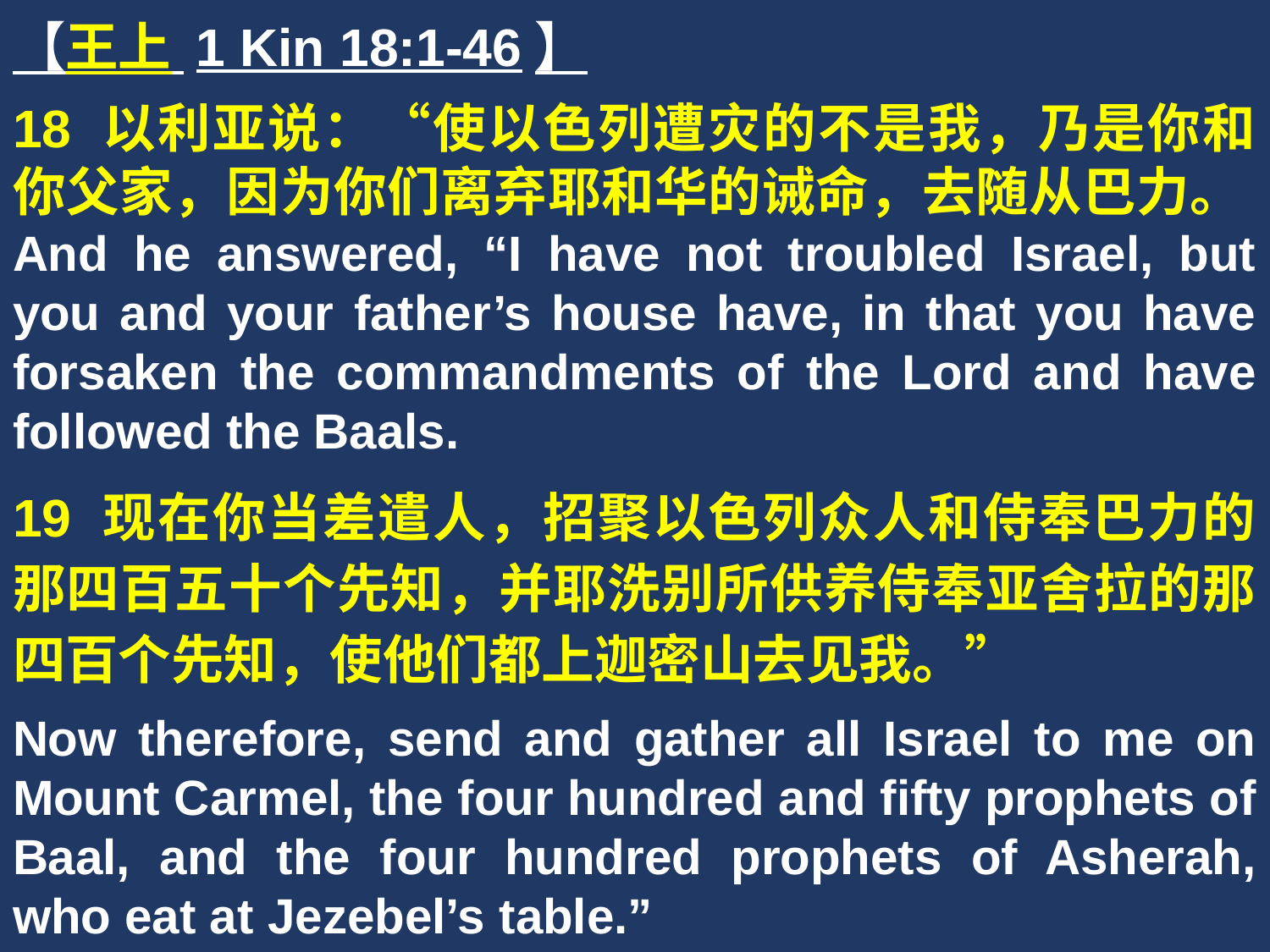

【王上 1 Kin 18:1-46】
18 以利亚说：“使以色列遭灾的不是我，乃是你和你父家，因为你们离弃耶和华的诫命，去随从巴力。And he answered, “I have not troubled Israel, but you and your father’s house have, in that you have forsaken the commandments of the Lord and have followed the Baals.
19 现在你当差遣人，招聚以色列众人和侍奉巴力的那四百五十个先知，并耶洗别所供养侍奉亚舍拉的那四百个先知，使他们都上迦密山去见我。”
Now therefore, send and gather all Israel to me on Mount Carmel, the four hundred and fifty prophets of Baal, and the four hundred prophets of Asherah, who eat at Jezebel’s table.”